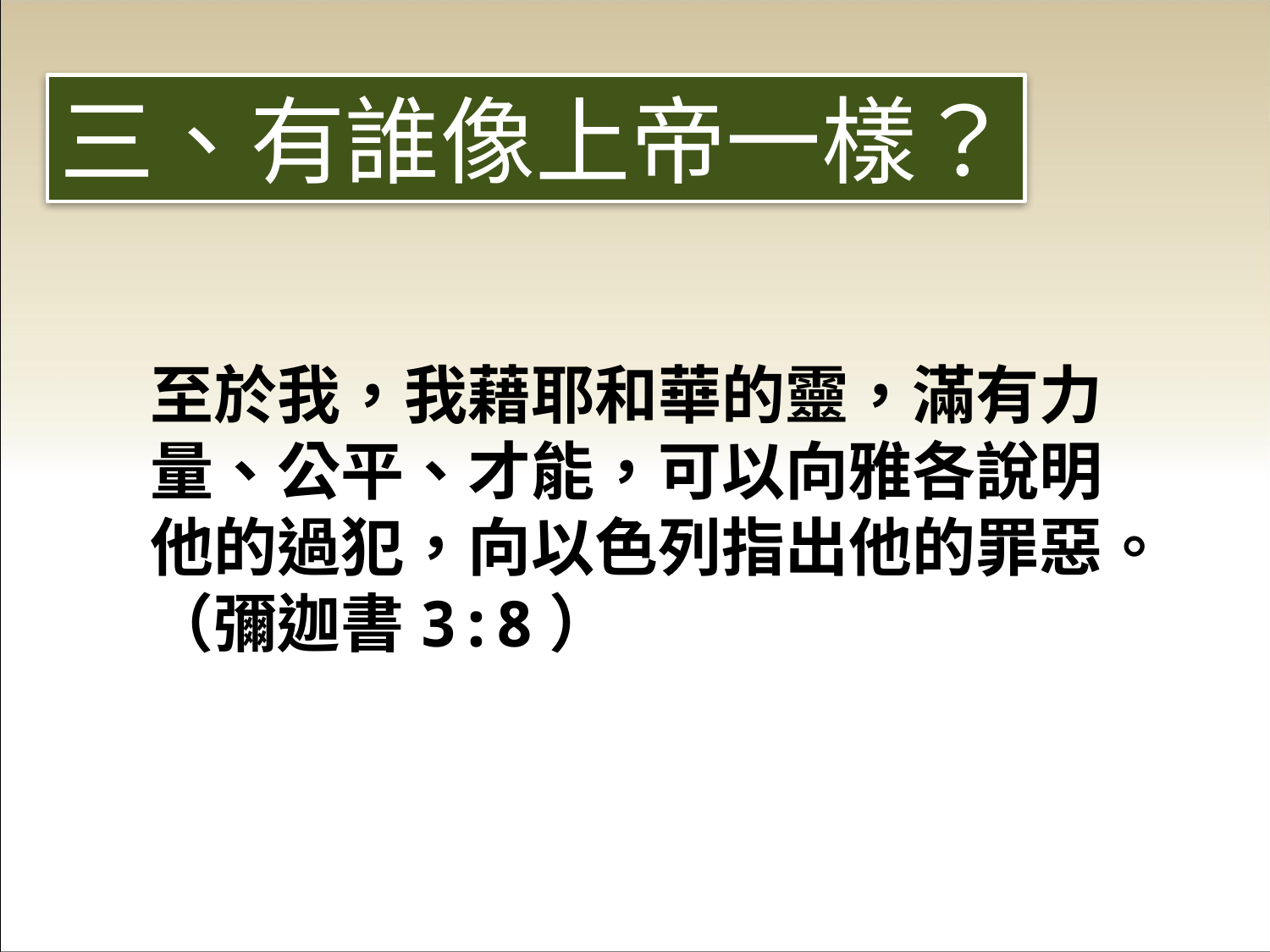

三、有誰像上帝一樣？
至於我，我藉耶和華的靈，滿有力量、公平、才能，可以向雅各說明他的過犯，向以色列指出他的罪惡。
（彌迦書3:8）